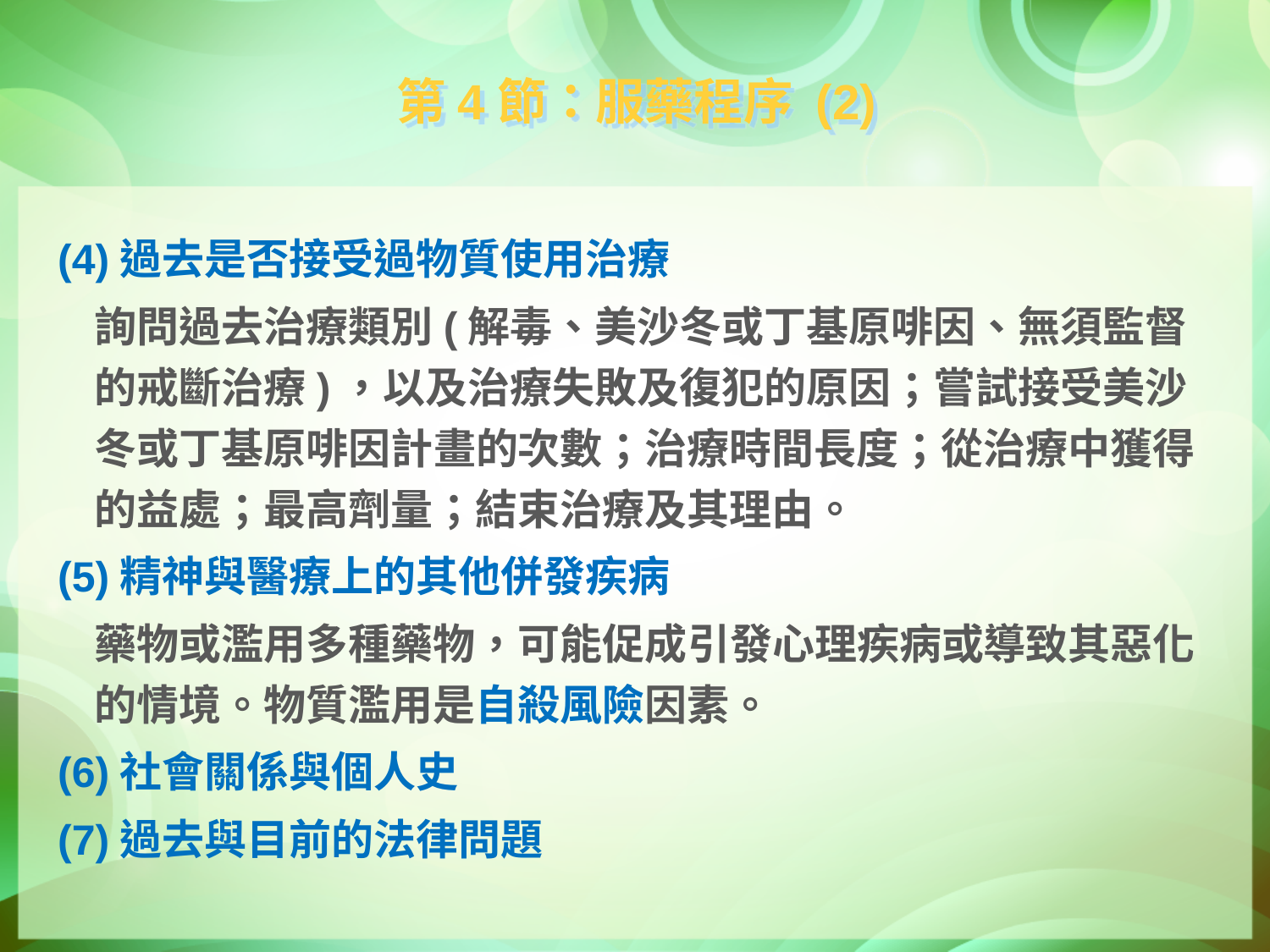

第4節：服藥程序 (2)
(4)過去是否接受過物質使用治療
	詢問過去治療類別(解毒、美沙冬或丁基原啡因、無須監督的戒斷治療)，以及治療失敗及復犯的原因；嘗試接受美沙冬或丁基原啡因計畫的次數；治療時間長度；從治療中獲得的益處；最高劑量；結束治療及其理由。
(5)精神與醫療上的其他併發疾病
	藥物或濫用多種藥物，可能促成引發心理疾病或導致其惡化的情境。物質濫用是自殺風險因素。
(6)社會關係與個人史
(7)過去與目前的法律問題